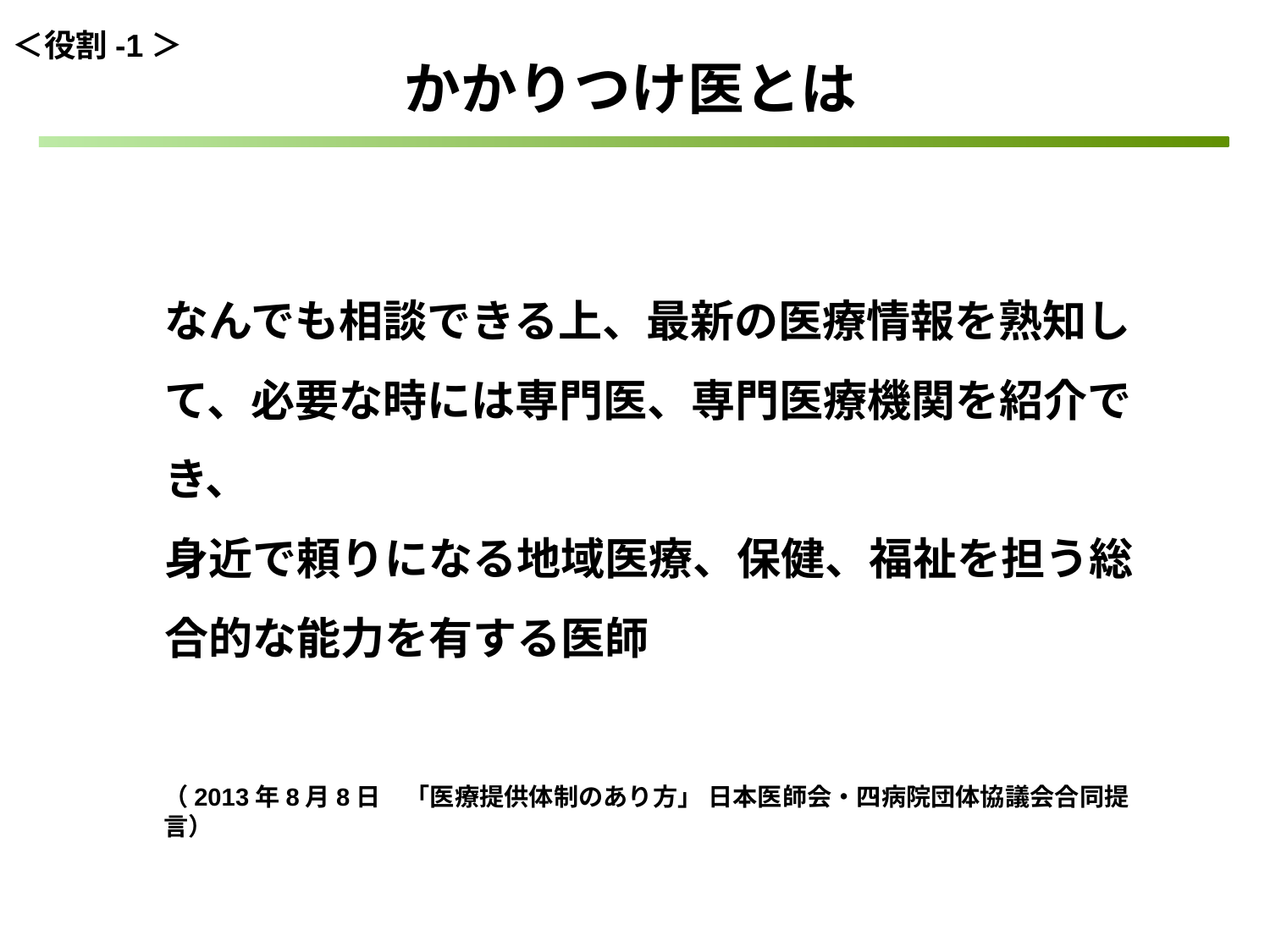

＜役割-1＞
かかりつけ医とは

なんでも相談できる上、最新の医療情報を熟知して、必要な時には専門医、専門医療機関を紹介でき、
身近で頼りになる地域医療、保健、福祉を担う総合的な能力を有する医師
（2013年8月8日　「医療提供体制のあり方」 日本医師会・四病院団体協議会合同提言）